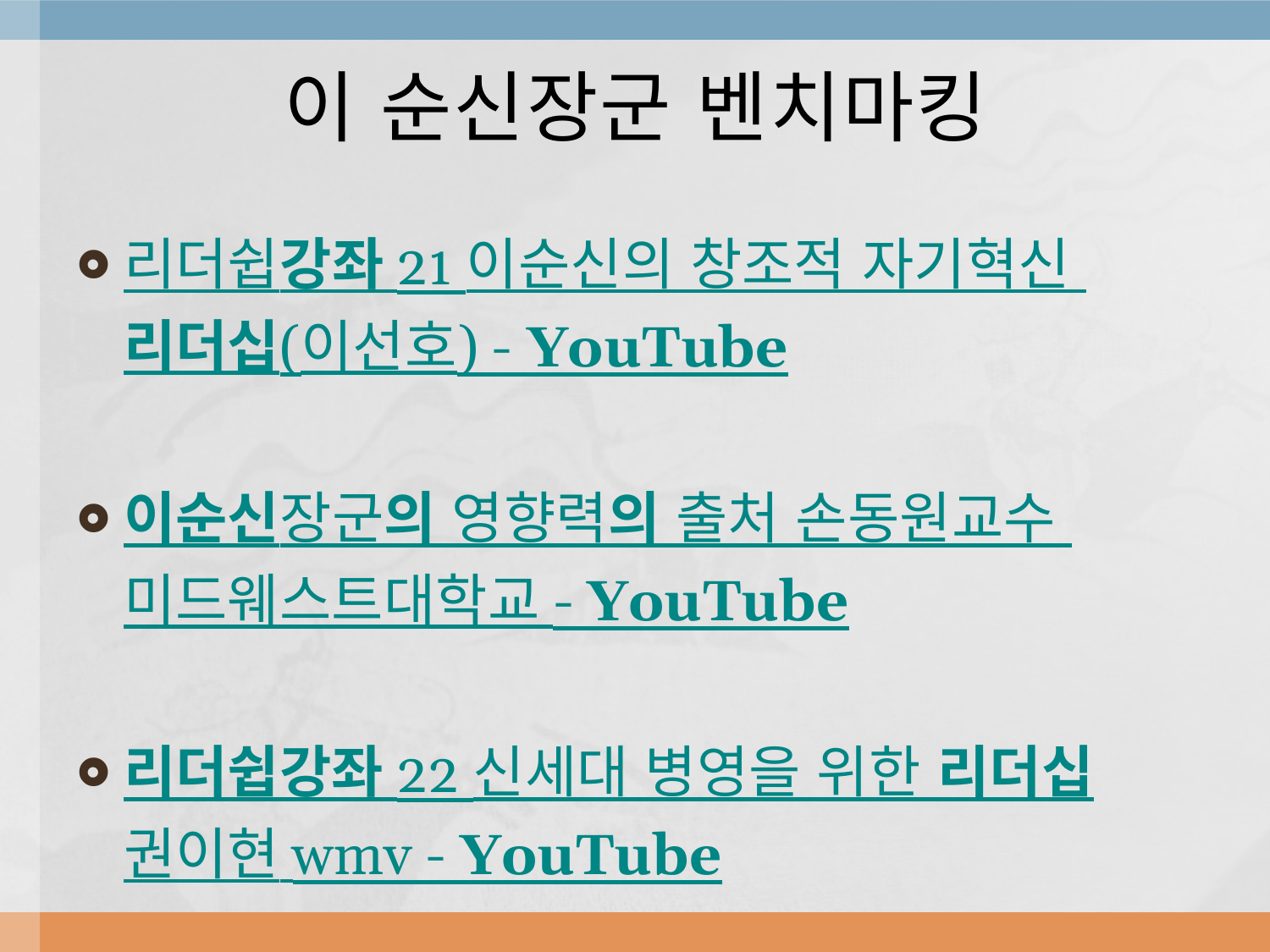

# 이 순신장군 벤치마킹
리더쉽강좌 21 이순신의 창조적 자기혁신 리더십(이선호) - YouTube

이순신장군의 영향력의 출처 손동원교수 미드웨스트대학교 - YouTube

리더쉽강좌 22 신세대 병영을 위한 리더십권이현 wmv - YouTube